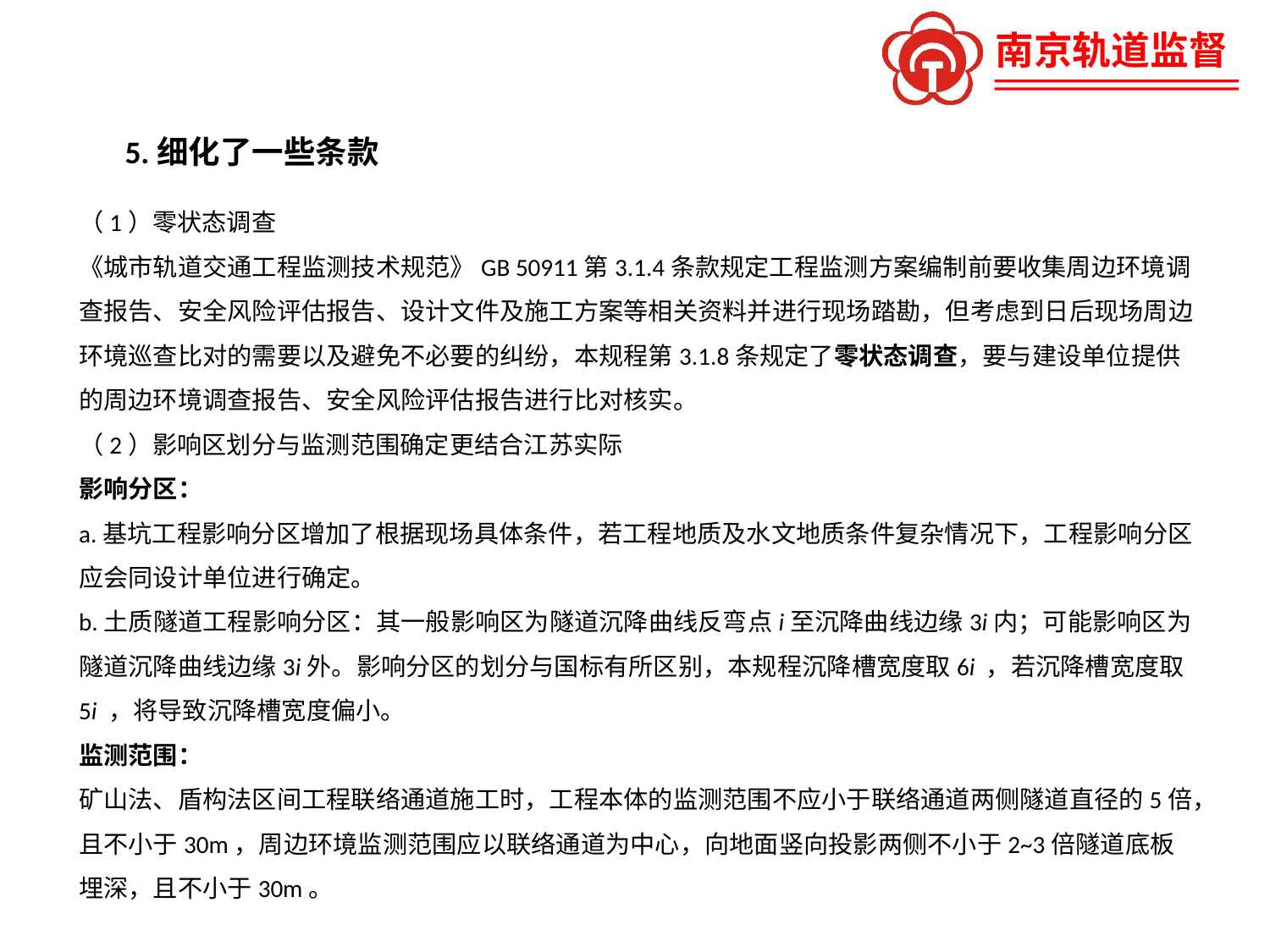

5.细化了一些条款
（1）零状态调查
《城市轨道交通工程监测技术规范》GB 50911第3.1.4条款规定工程监测方案编制前要收集周边环境调查报告、安全风险评估报告、设计文件及施工方案等相关资料并进行现场踏勘，但考虑到日后现场周边环境巡查比对的需要以及避免不必要的纠纷，本规程第3.1.8条规定了零状态调查，要与建设单位提供的周边环境调查报告、安全风险评估报告进行比对核实。
（2）影响区划分与监测范围确定更结合江苏实际
影响分区：
a.基坑工程影响分区增加了根据现场具体条件，若工程地质及水文地质条件复杂情况下，工程影响分区应会同设计单位进行确定。
b.土质隧道工程影响分区：其一般影响区为隧道沉降曲线反弯点i至沉降曲线边缘3i内；可能影响区为隧道沉降曲线边缘3i外。影响分区的划分与国标有所区别，本规程沉降槽宽度取6i ，若沉降槽宽度取5i ，将导致沉降槽宽度偏小。
监测范围：
矿山法、盾构法区间工程联络通道施工时，工程本体的监测范围不应小于联络通道两侧隧道直径的5倍，且不小于30m，周边环境监测范围应以联络通道为中心，向地面竖向投影两侧不小于2~3倍隧道底板埋深，且不小于30m。